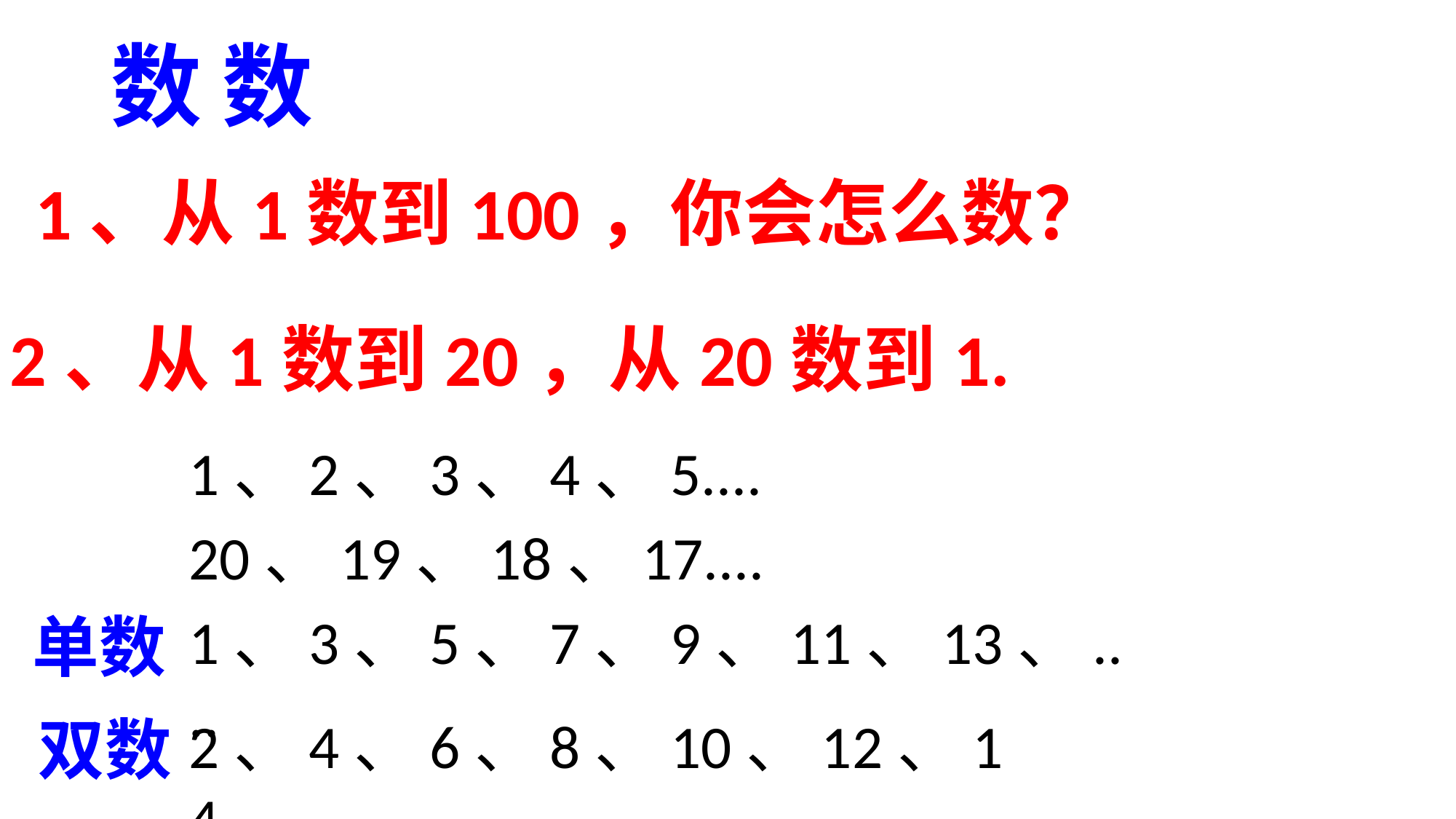

数 数
1、从1数到100，你会怎么数？
2、从1数到20，从20数到1.
1、2、3、4、5....
20、19、18、17....
1、3、5、7、9、11、13、....
单数
双数
2、4、6、8、10、12、14、....